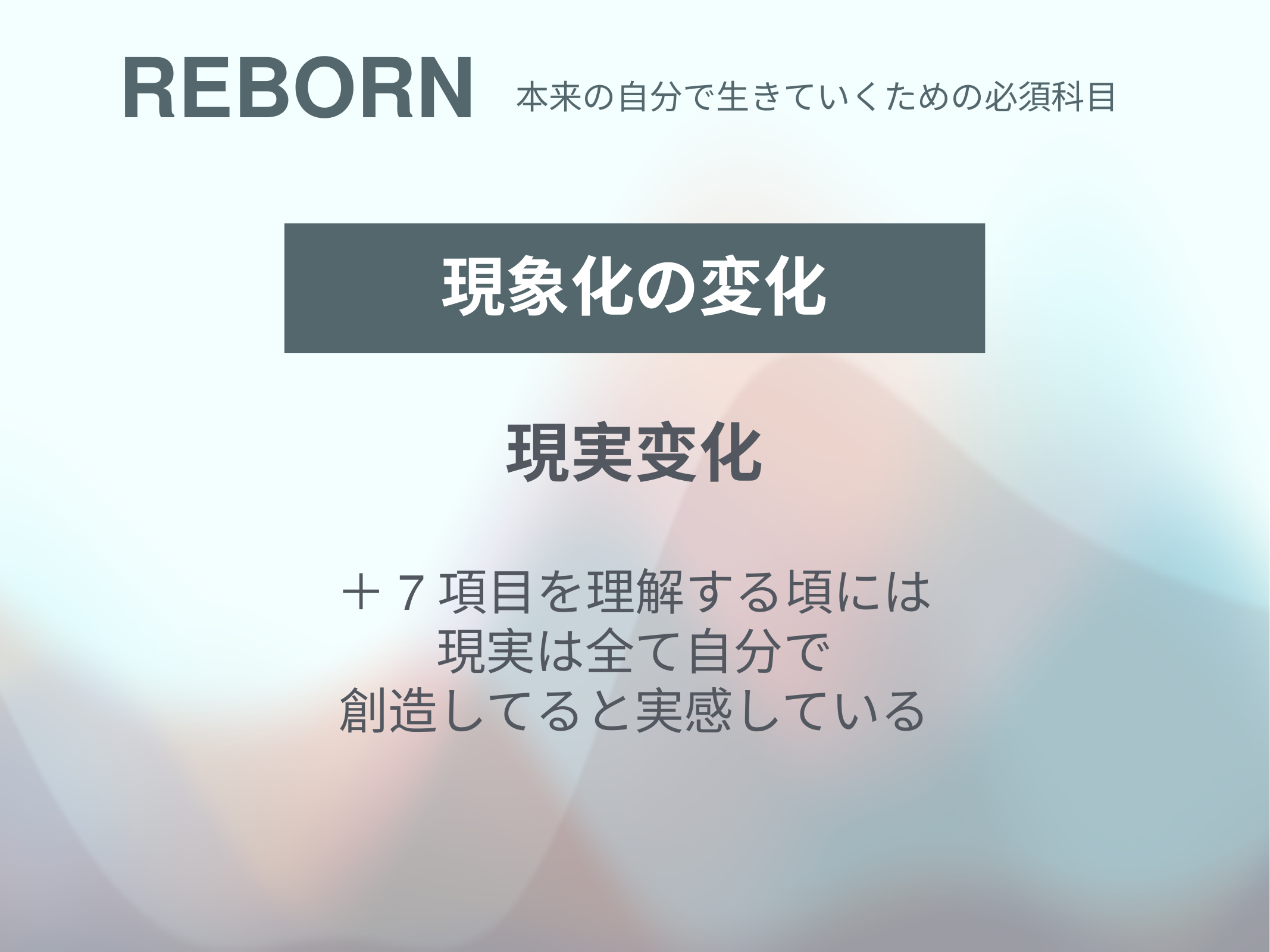

# REBORN
本来の自分で生きていくための必須科目

現象化の変化
現実变化
＋7項目を理解する頃には
現実は全て自分で
創造してると実感している